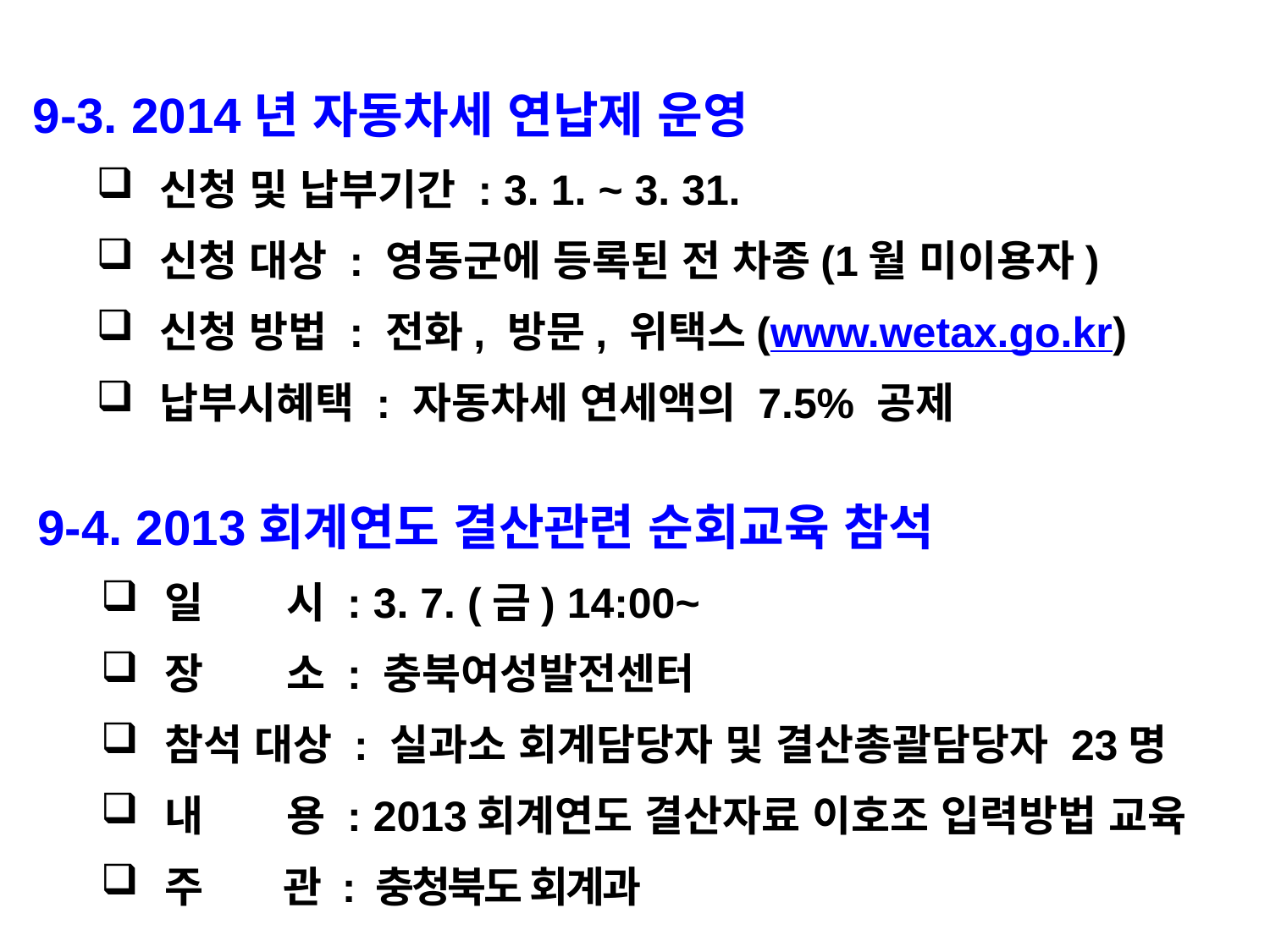

9-3. 2014년 자동차세 연납제 운영
신청 및 납부기간 : 3. 1. ~ 3. 31.
신청 대상 : 영동군에 등록된 전 차종(1월 미이용자)
신청 방법 : 전화, 방문, 위택스(www.wetax.go.kr)
납부시혜택 : 자동차세 연세액의 7.5% 공제
9-4. 2013회계연도 결산관련 순회교육 참석
일       시 : 3. 7. (금) 14:00~
장       소 : 충북여성발전센터
참석 대상 : 실과소 회계담당자 및 결산총괄담당자 23명
내       용 : 2013회계연도 결산자료 이호조 입력방법 교육
주         관 : 충청북도 회계과